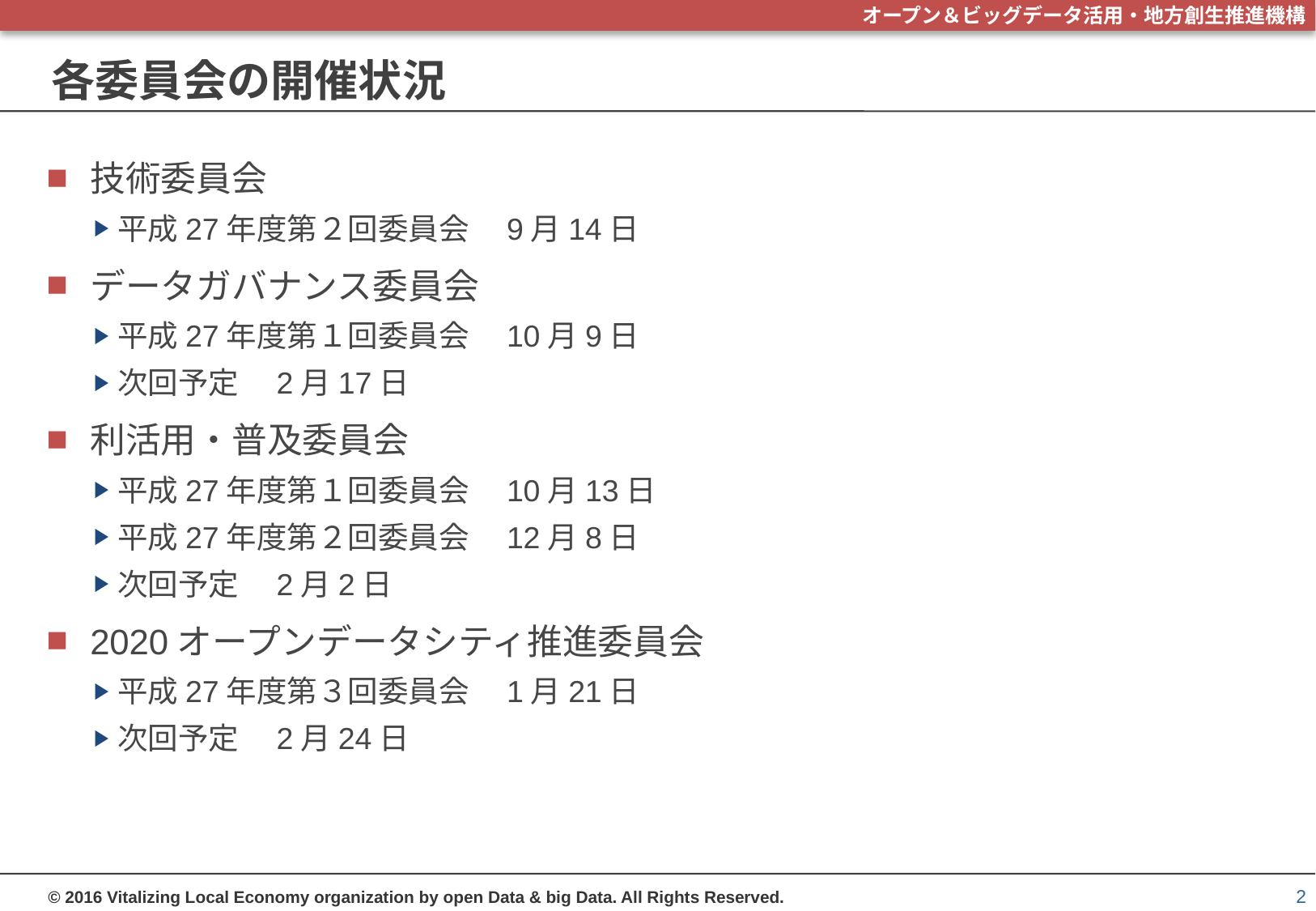

# 各委員会の開催状況
技術委員会
平成27年度第２回委員会　9月14日
データガバナンス委員会
平成27年度第１回委員会　10月9日
次回予定　2月17日
利活用・普及委員会
平成27年度第１回委員会　10月13日
平成27年度第２回委員会　12月8日
次回予定　2月2日
2020オープンデータシティ推進委員会
平成27年度第３回委員会　1月21日
次回予定　2月24日
2